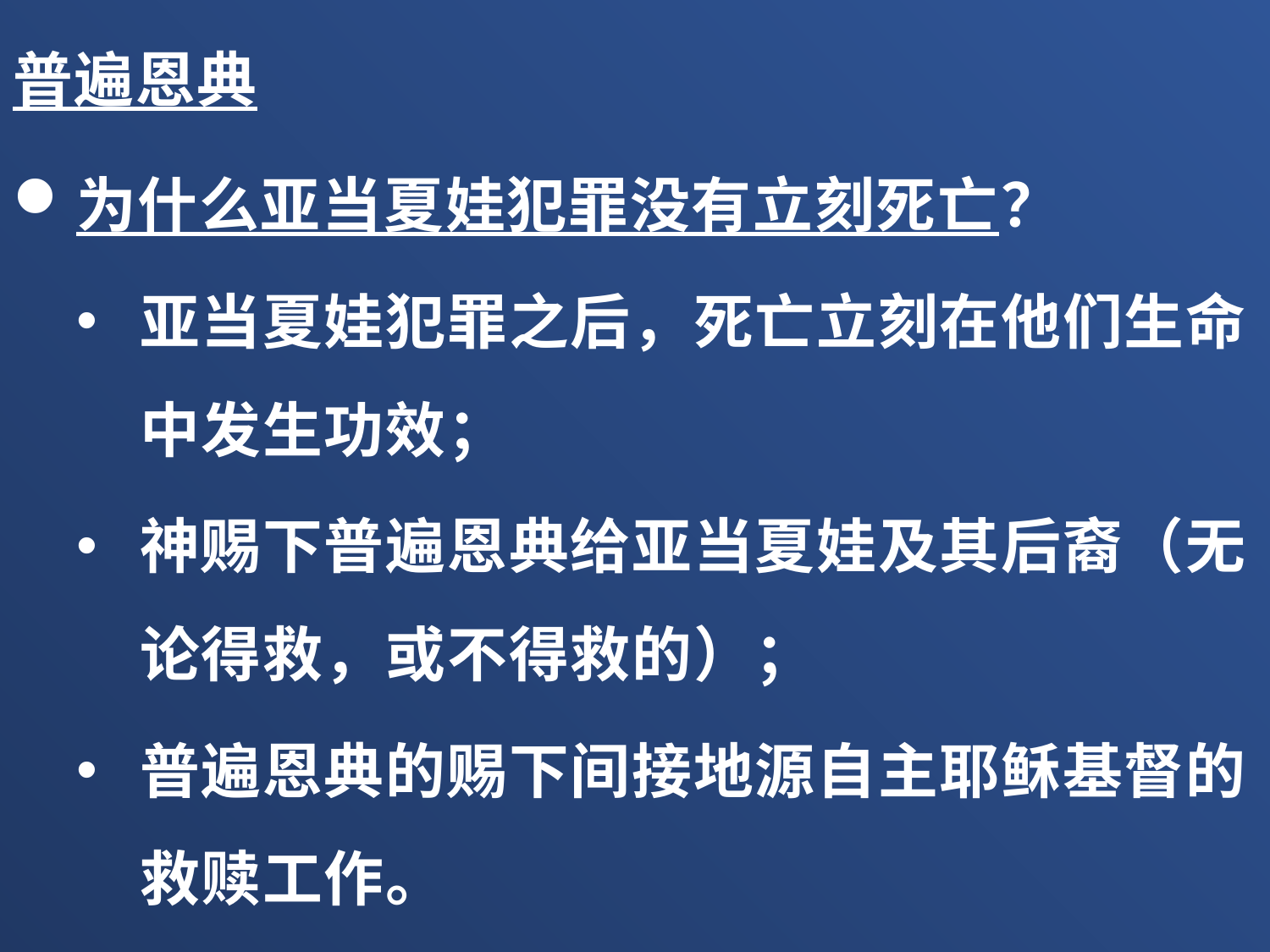

普遍恩典
为什么亚当夏娃犯罪没有立刻死亡？
亚当夏娃犯罪之后，死亡立刻在他们生命中发生功效；
神赐下普遍恩典给亚当夏娃及其后裔（无论得救，或不得救的）；
普遍恩典的赐下间接地源自主耶稣基督的救赎工作。